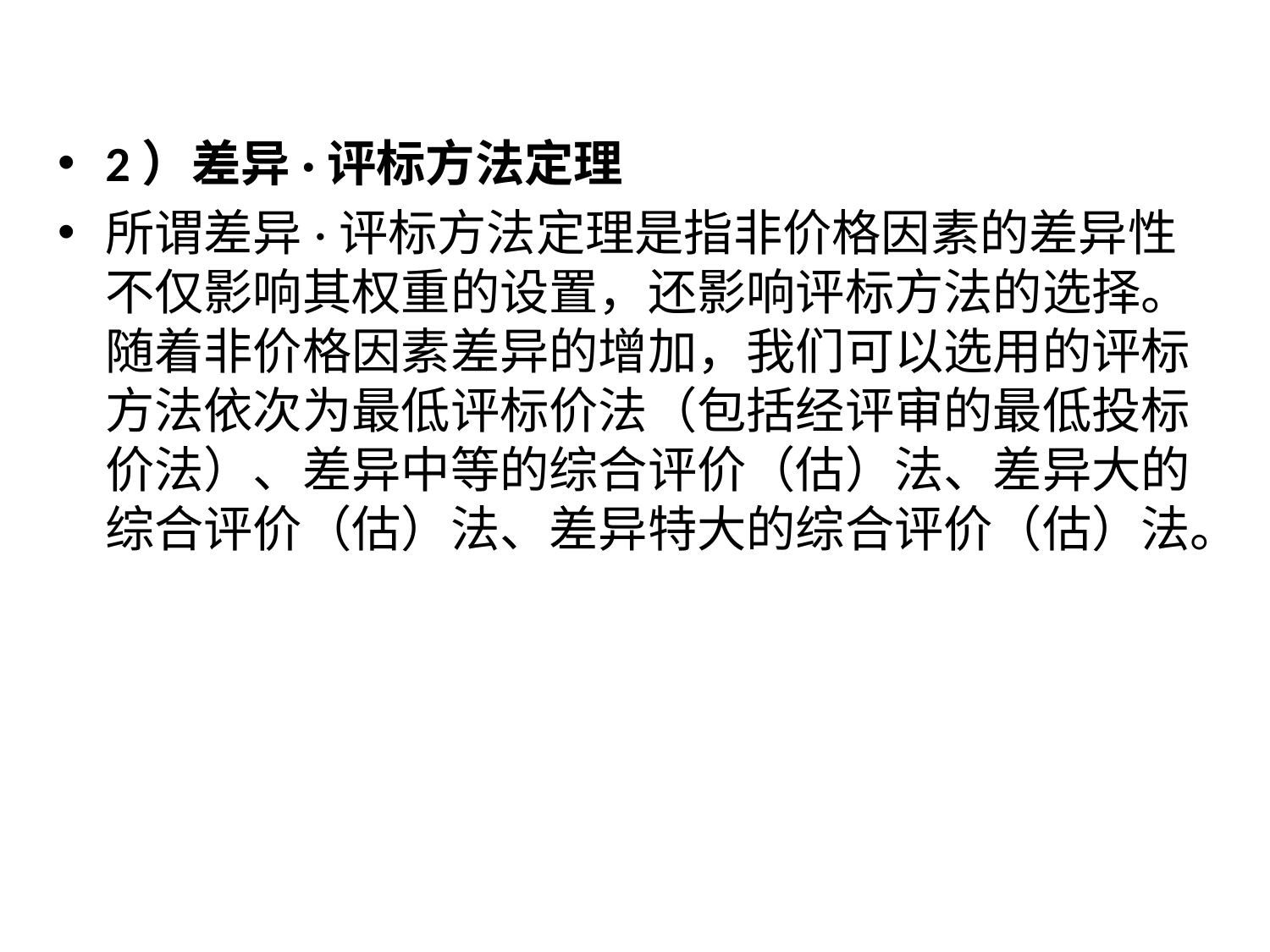

2）差异·评标方法定理
所谓差异·评标方法定理是指非价格因素的差异性不仅影响其权重的设置，还影响评标方法的选择。随着非价格因素差异的增加，我们可以选用的评标方法依次为最低评标价法（包括经评审的最低投标价法）、差异中等的综合评价（估）法、差异大的综合评价（估）法、差异特大的综合评价（估）法。